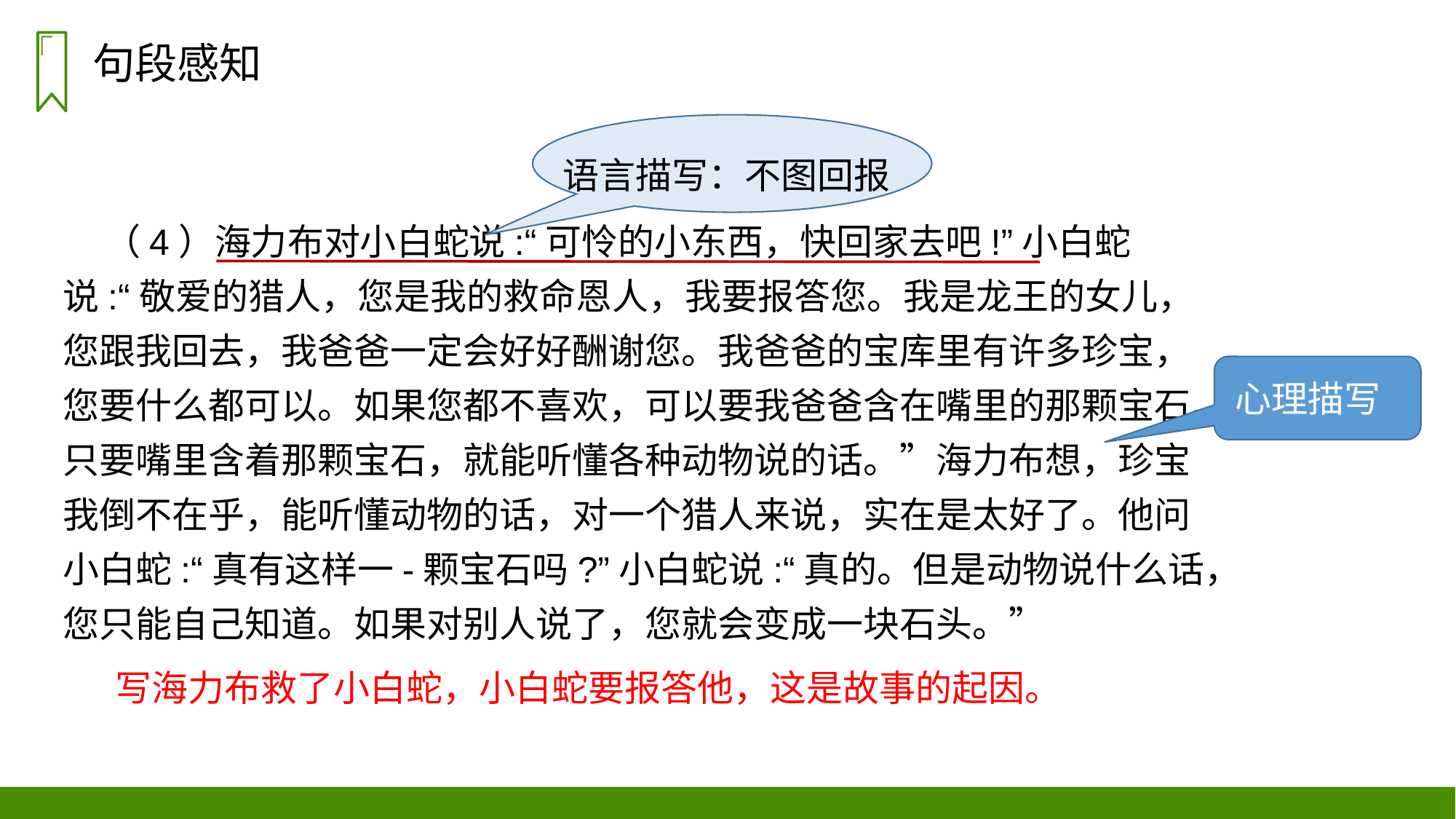

句段感知

语言描写：不图回报
    （4）海力布对小白蛇说:“可怜的小东西，快回家去吧!”小白蛇说:“敬爱的猎人，您是我的救命恩人，我要报答您。我是龙王的女儿，您跟我回去，我爸爸一定会好好酬谢您。我爸爸的宝库里有许多珍宝，您要什么都可以。如果您都不喜欢，可以要我爸爸含在嘴里的那颗宝石。只要嘴里含着那颗宝石，就能听懂各种动物说的话。”海力布想，珍宝我倒不在乎，能听懂动物的话，对一个猎人来说，实在是太好了。他问小白蛇:“真有这样一-颗宝石吗?”小白蛇说:“真的。但是动物说什么话，您只能自己知道。如果对别人说了，您就会变成一块石头。”

心理描写
写海力布救了小白蛇，小白蛇要报答他，这是故事的起因。